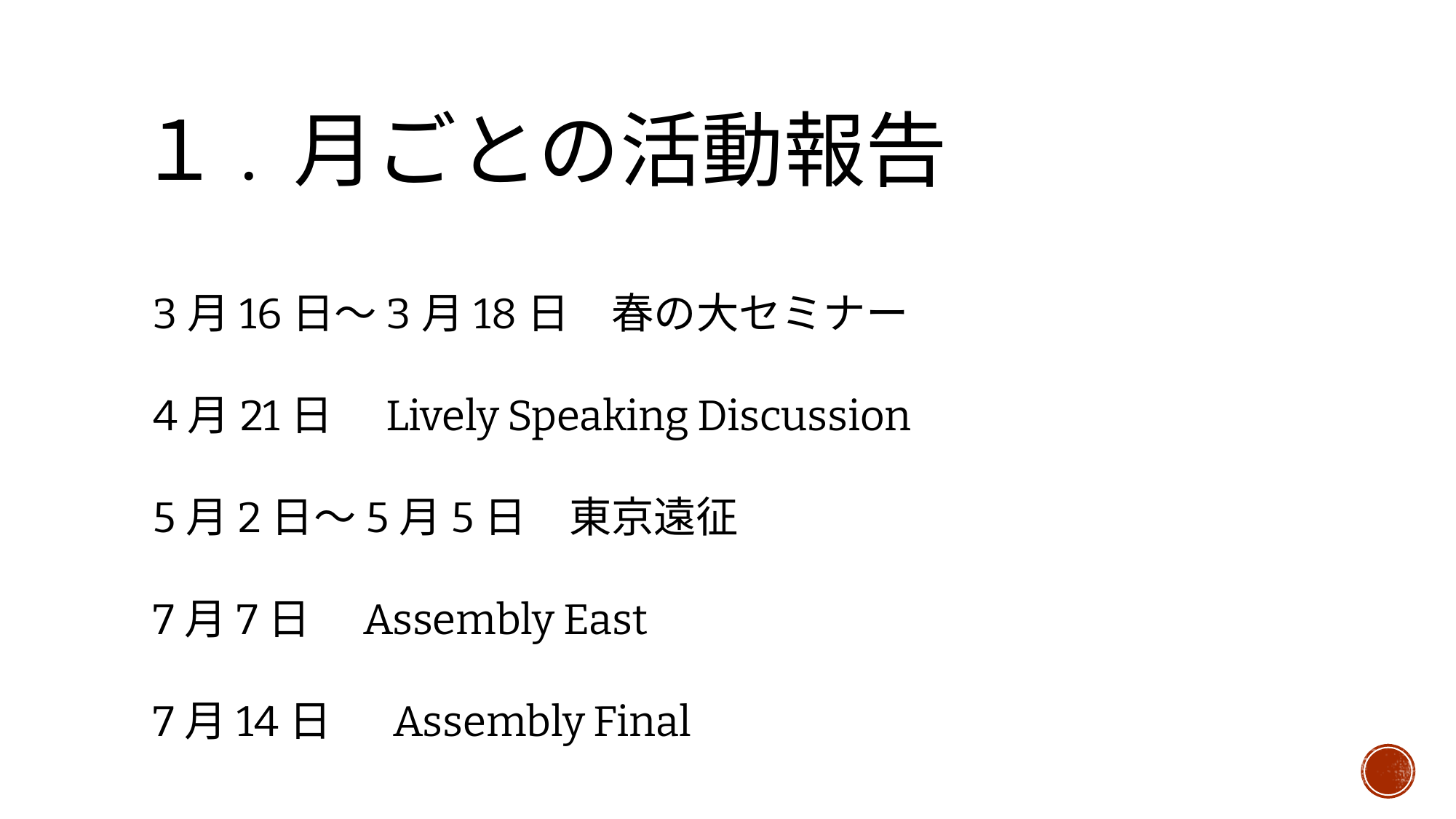

# １. 月ごとの活動報告
3月16日～3月18日　春の大セミナー

4月21日　Lively Speaking Discussion

5月2日～5月5日　東京遠征

7月7日　Assembly East

7月14日　 Assembly Final